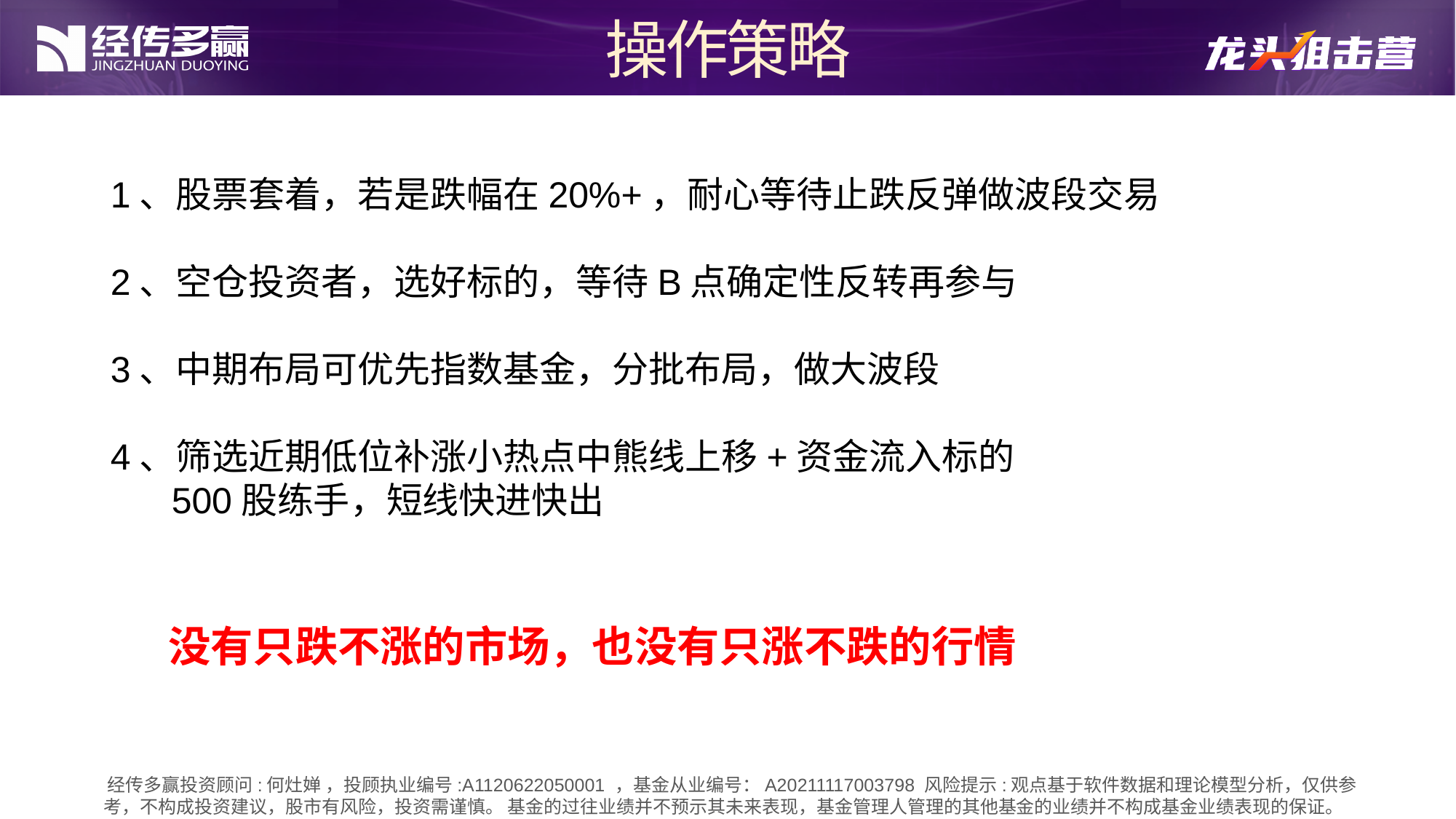

操作策略

1、股票套着，若是跌幅在20%+，耐心等待止跌反弹做波段交易

2、空仓投资者，选好标的，等待B点确定性反转再参与

3、中期布局可优先指数基金，分批布局，做大波段

4、筛选近期低位补涨小热点中熊线上移+资金流入标的
      500股练手，短线快进快出
   没有只跌不涨的市场，也没有只涨不跌的行情